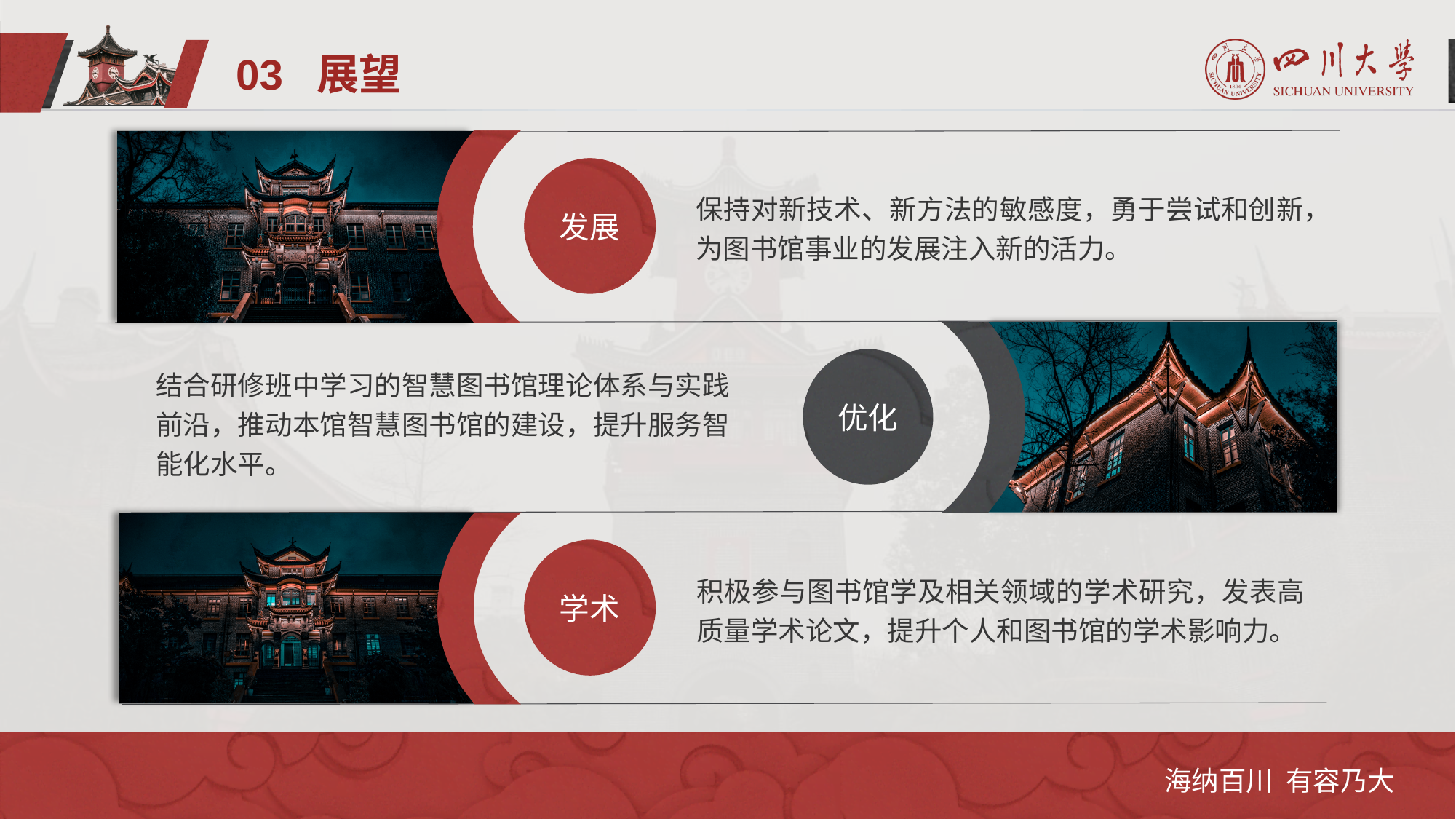

03  展望

发展

保持对新技术、新方法的敏感度，勇于尝试和创新，为图书馆事业的发展注入新的活力。

优化
结合研修班中学习的智慧图书馆理论体系与实践前沿，推动本馆智慧图书馆的建设，提升服务智能化水平。

学术

积极参与图书馆学及相关领域的学术研究，发表高质量学术论文，提升个人和图书馆的学术影响力。